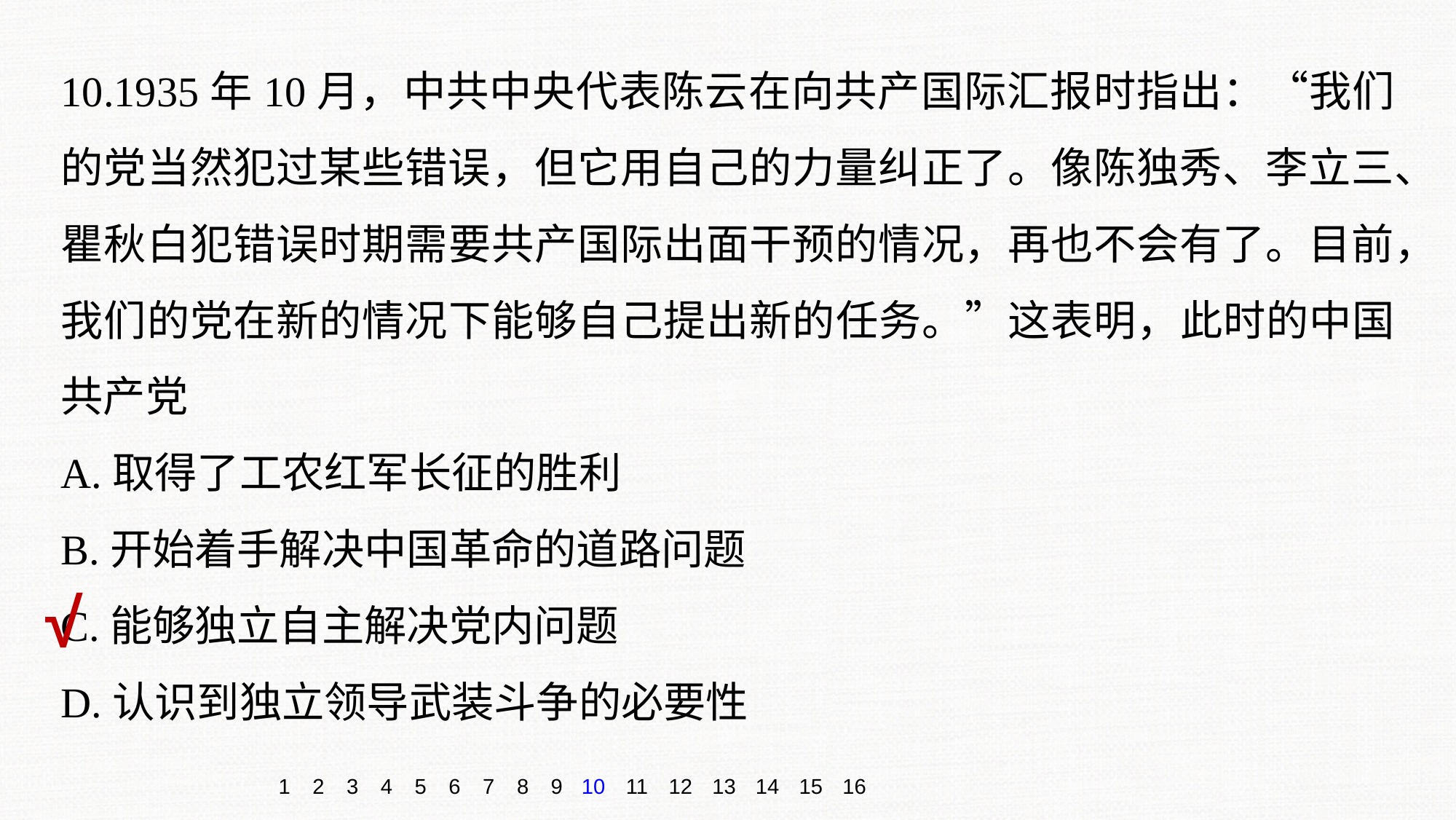

10.1935年10月，中共中央代表陈云在向共产国际汇报时指出：“我们的党当然犯过某些错误，但它用自己的力量纠正了。像陈独秀、李立三、瞿秋白犯错误时期需要共产国际出面干预的情况，再也不会有了。目前，我们的党在新的情况下能够自己提出新的任务。”这表明，此时的中国共产党
A.取得了工农红军长征的胜利
B.开始着手解决中国革命的道路问题
C.能够独立自主解决党内问题
D.认识到独立领导武装斗争的必要性
√
1
2
3
4
5
6
7
8
9
10
11
12
13
14
15
16